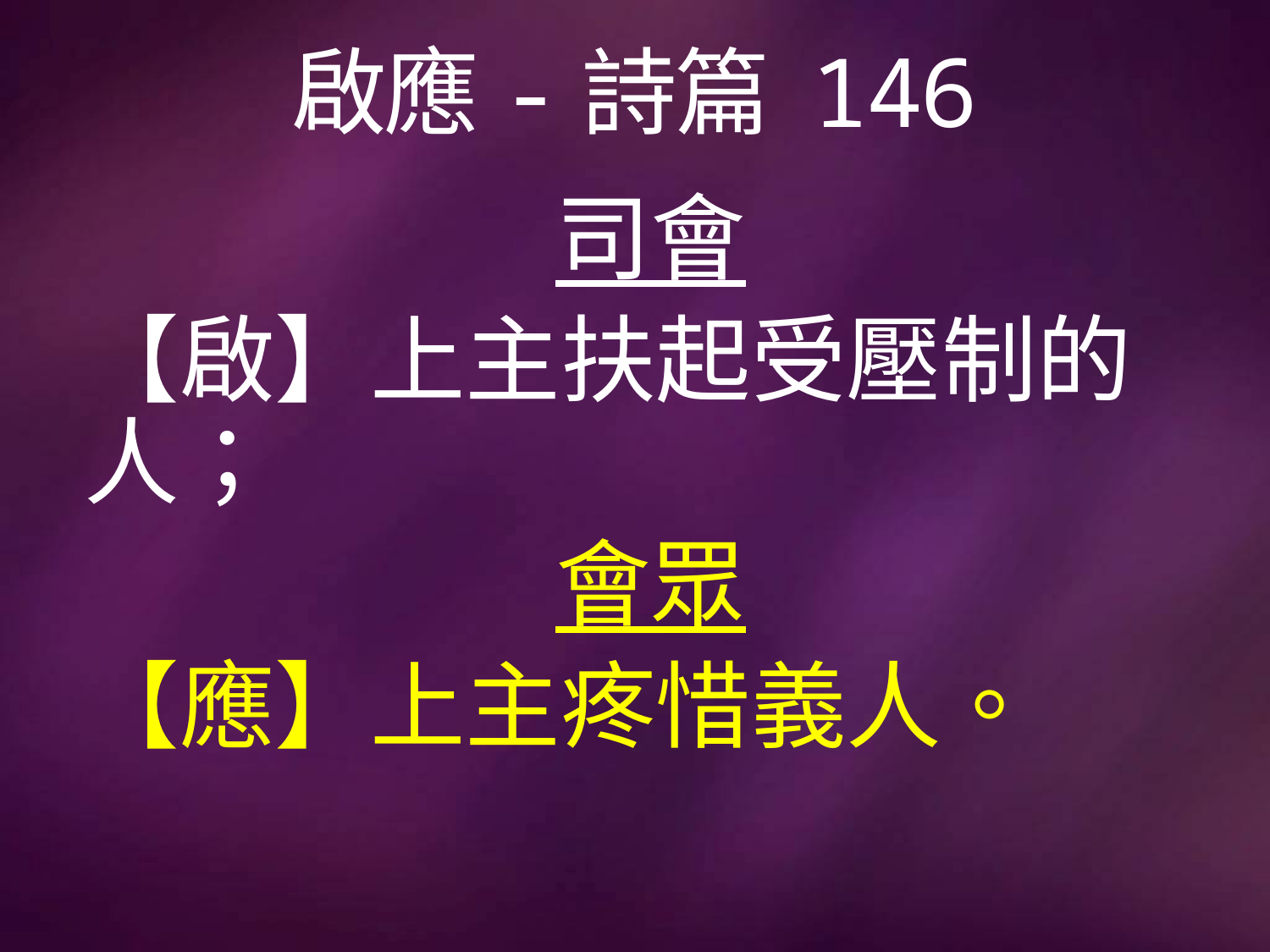

# 啟應-詩篇 146
司會
【啟】上主扶起受壓制的人；
會眾
【應】上主疼惜義人。